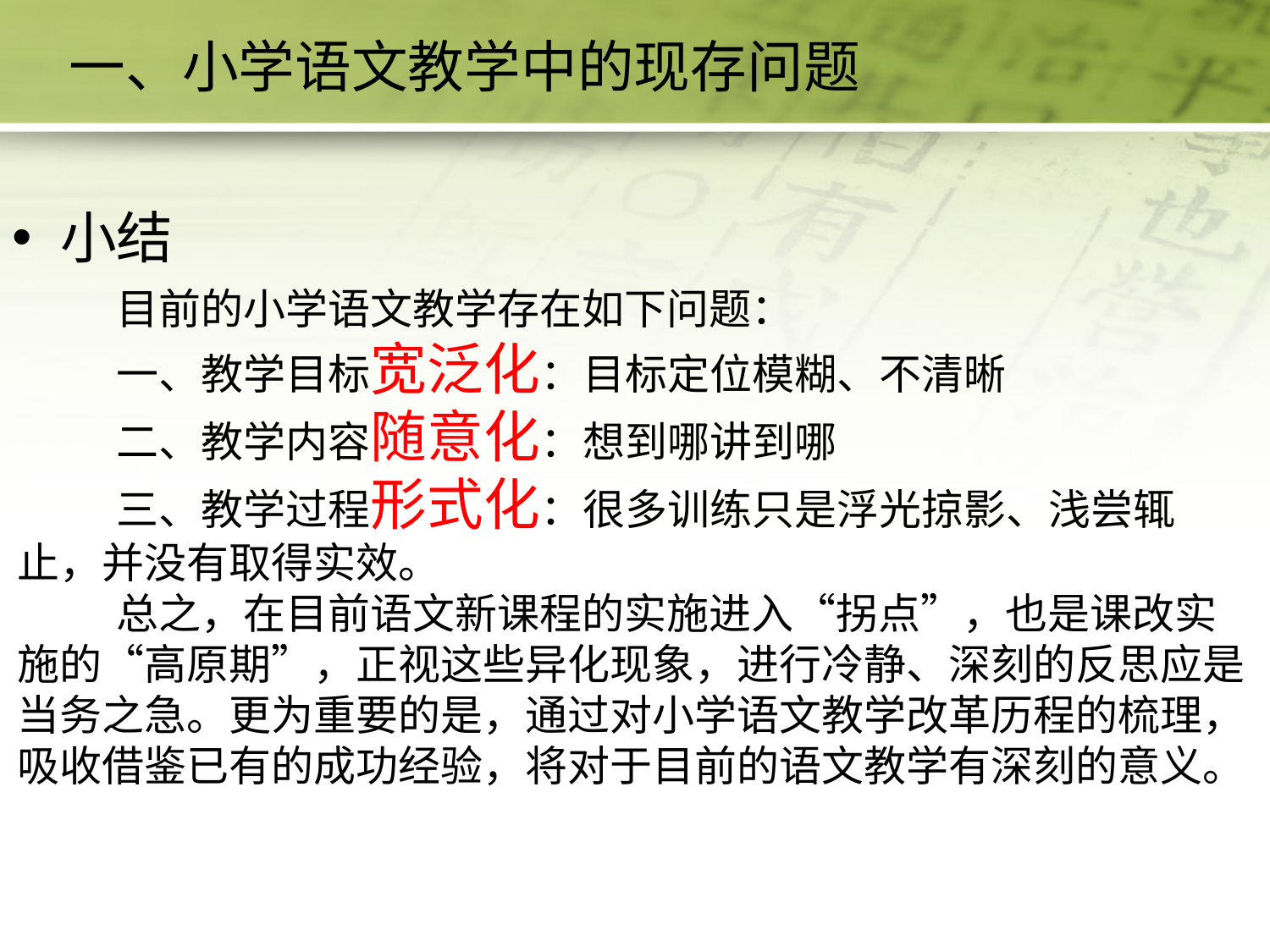

一、小学语文教学中的现存问题
小结
目前的小学语文教学存在如下问题：
一、教学目标宽泛化：目标定位模糊、不清晰
二、教学内容随意化：想到哪讲到哪
三、教学过程形式化：很多训练只是浮光掠影、浅尝辄止，并没有取得实效。
总之，在目前语文新课程的实施进入“拐点”，也是课改实施的“高原期”，正视这些异化现象，进行冷静、深刻的反思应是当务之急。更为重要的是，通过对小学语文教学改革历程的梳理，吸收借鉴已有的成功经验，将对于目前的语文教学有深刻的意义。